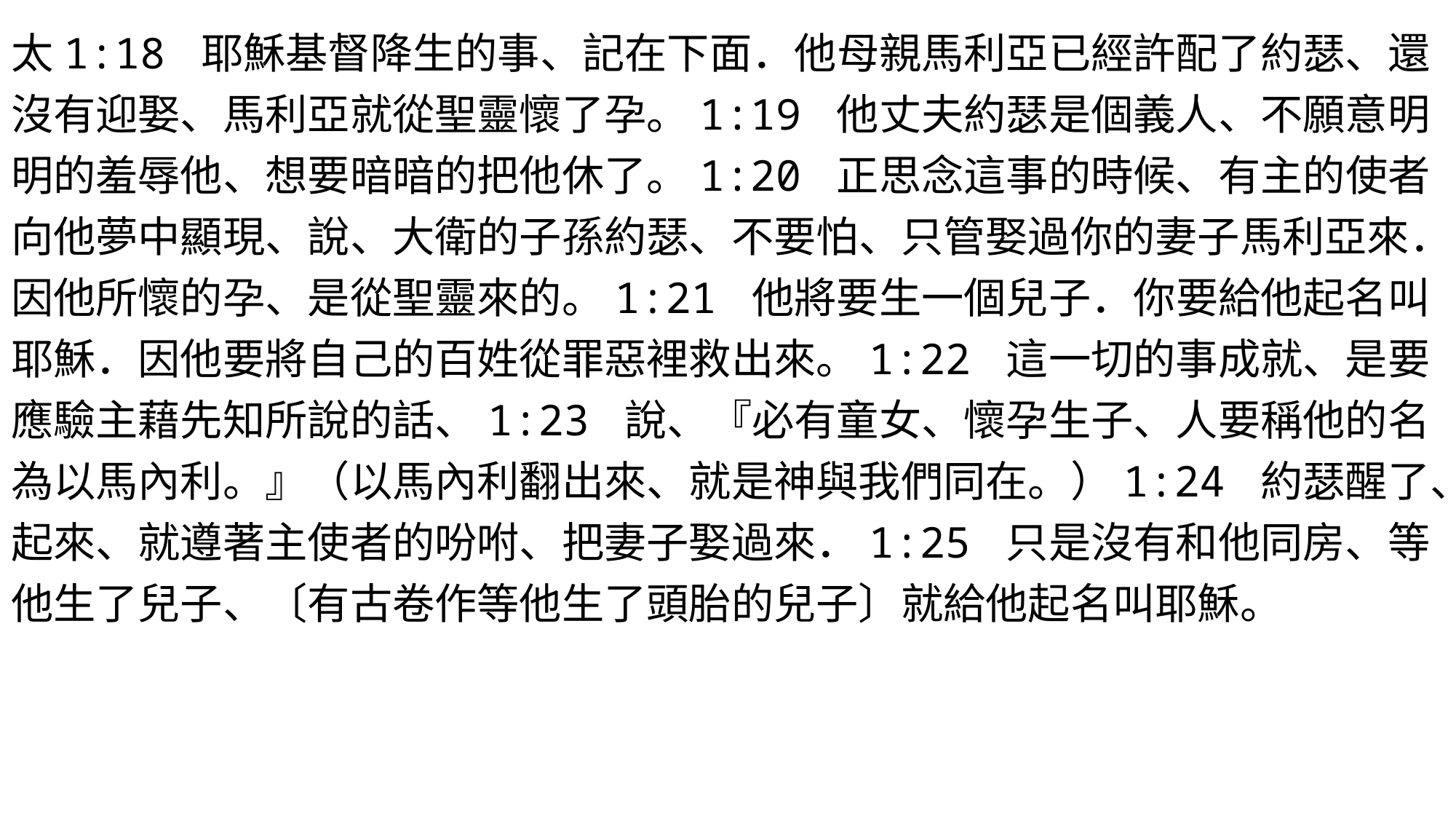

太1:18 耶穌基督降生的事、記在下面．他母親馬利亞已經許配了約瑟、還沒有迎娶、馬利亞就從聖靈懷了孕。1:19 他丈夫約瑟是個義人、不願意明明的羞辱他、想要暗暗的把他休了。1:20 正思念這事的時候、有主的使者向他夢中顯現、說、大衛的子孫約瑟、不要怕、只管娶過你的妻子馬利亞來．因他所懷的孕、是從聖靈來的。1:21 他將要生一個兒子．你要給他起名叫耶穌．因他要將自己的百姓從罪惡裡救出來。1:22 這一切的事成就、是要應驗主藉先知所說的話、1:23 說、『必有童女、懷孕生子、人要稱他的名為以馬內利。』（以馬內利翻出來、就是神與我們同在。）1:24 約瑟醒了、起來、就遵著主使者的吩咐、把妻子娶過來．1:25 只是沒有和他同房、等他生了兒子、〔有古卷作等他生了頭胎的兒子〕就給他起名叫耶穌。
#